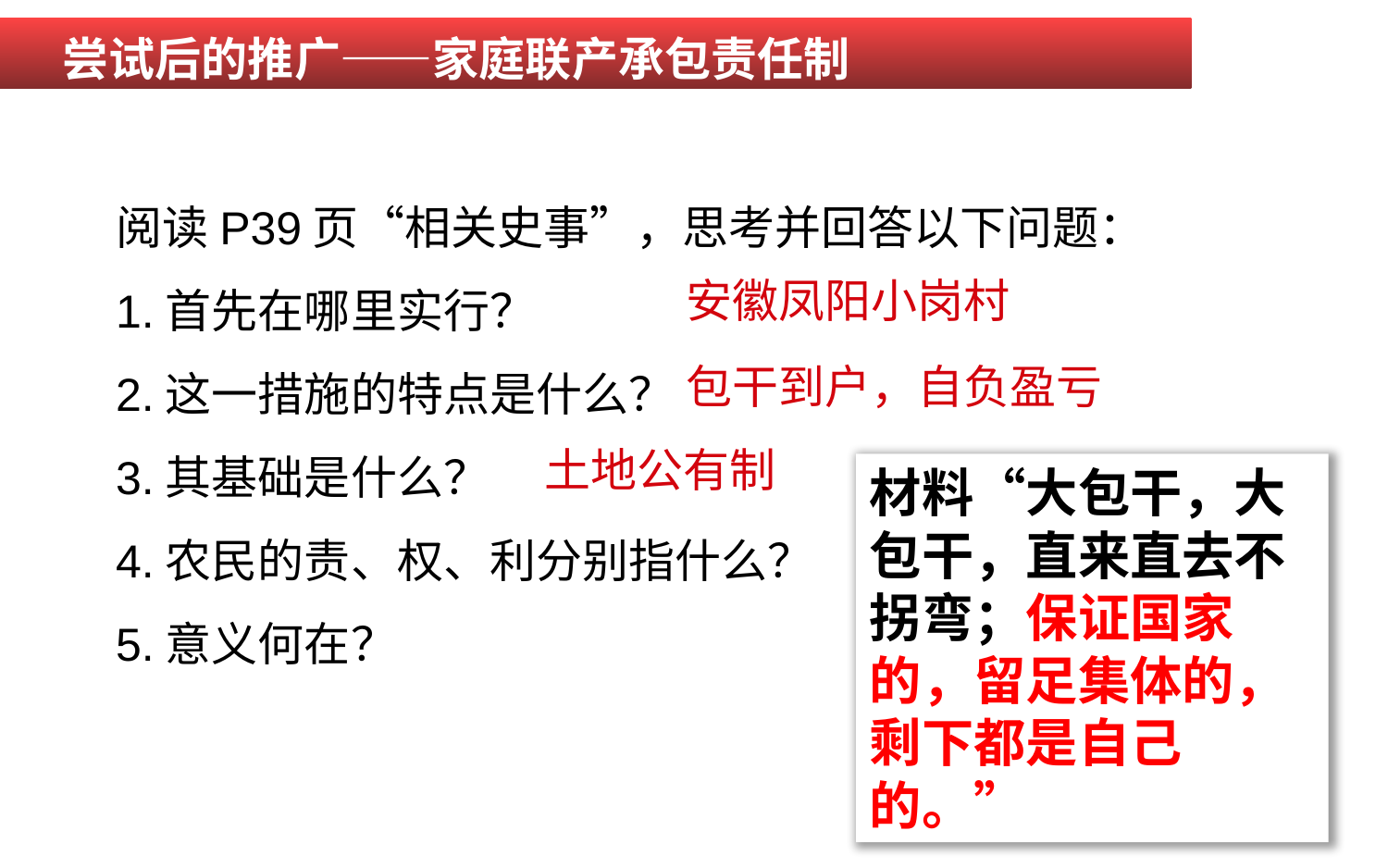

尝试后的推广——家庭联产承包责任制
阅读P39页“相关史事”，思考并回答以下问题：
1.首先在哪里实行？
2.这一措施的特点是什么？
3.其基础是什么？
4.农民的责、权、利分别指什么？
5.意义何在？
安徽凤阳小岗村
包干到户，自负盈亏
土地公有制
材料“大包干，大包干，直来直去不拐弯；保证国家的，留足集体的，剩下都是自己的。”